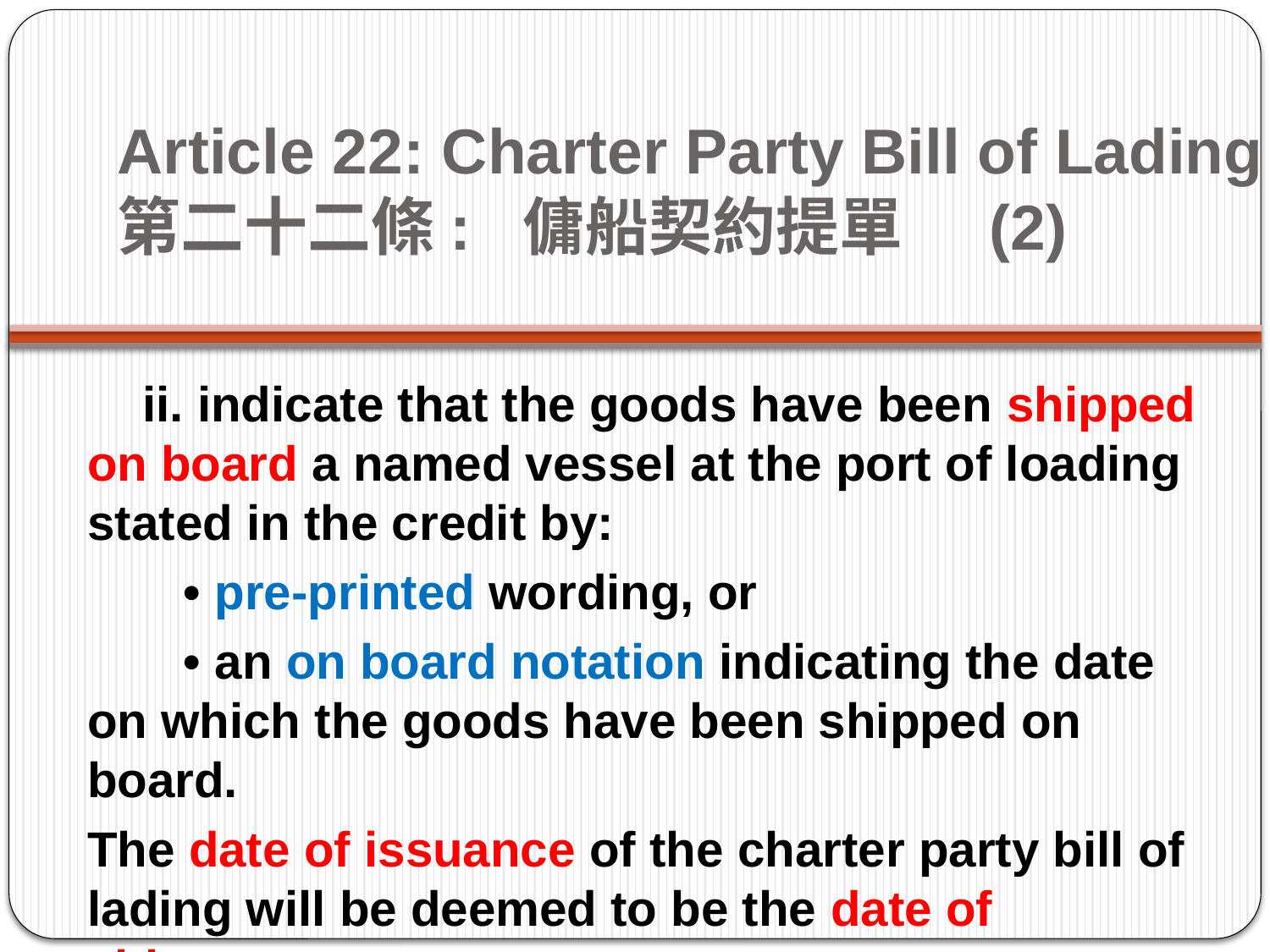

# Article 22: Charter Party Bill of Lading  第二十二條:  傭船契約提單     (2)
    ii. indicate that the goods have been shipped on board a named vessel at the port of loading stated in the credit by:
       • pre-printed wording, or
       • an on board notation indicating the date on which the goods have been shipped on board.
The date of issuance of the charter party bill of lading will be deemed to be the date of shipment.